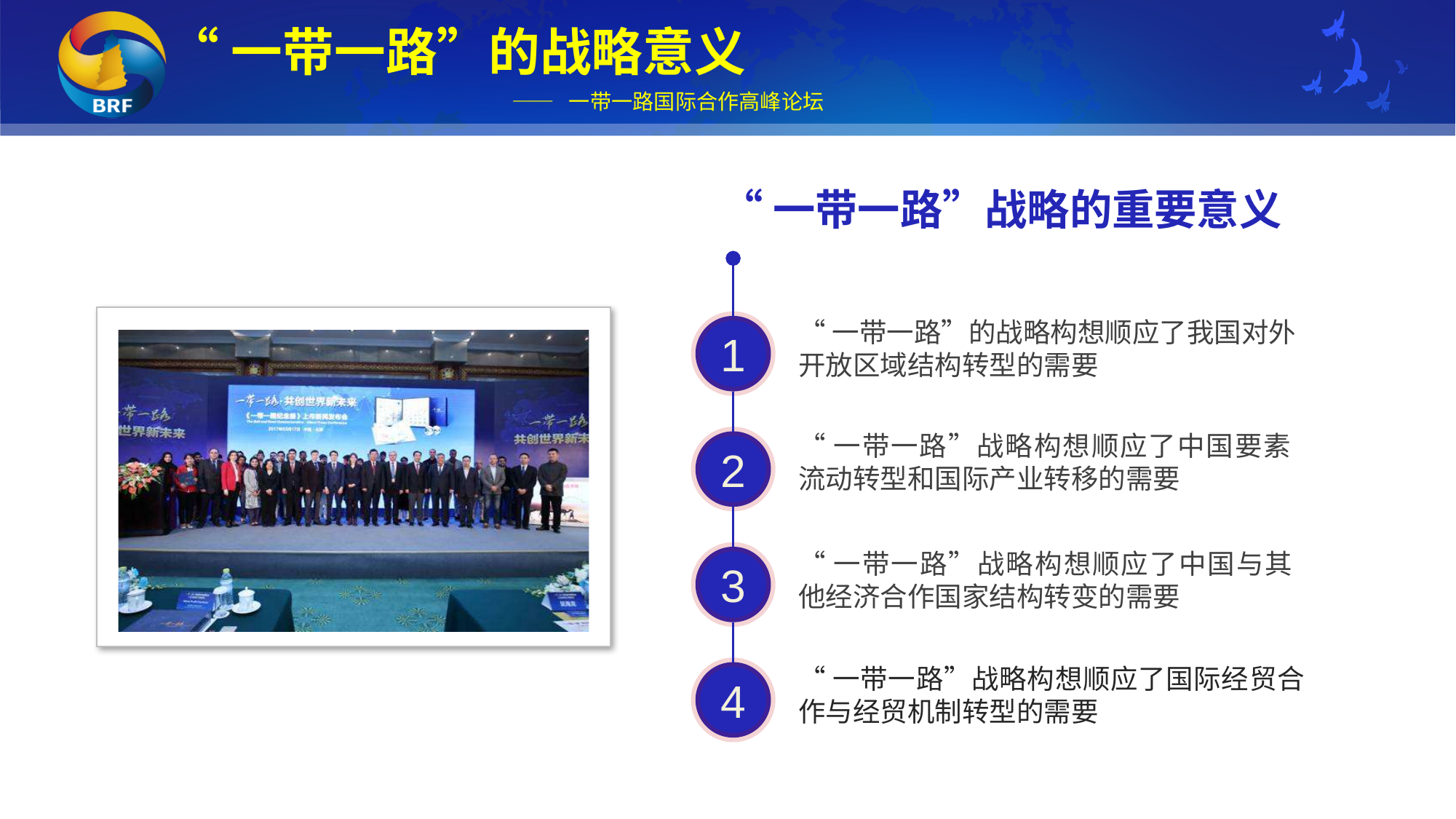

“一带一路”的战略意义
——  一带一路国际合作高峰论坛
“一带一路”战略的重要意义
“一带一路”的战略构想顺应了我国对外开放区域结构转型的需要
1
“一带一路”战略构想顺应了中国要素流动转型和国际产业转移的需要
2
“一带一路”战略构想顺应了中国与其他经济合作国家结构转变的需要
3
“一带一路”战略构想顺应了国际经贸合作与经贸机制转型的需要
4